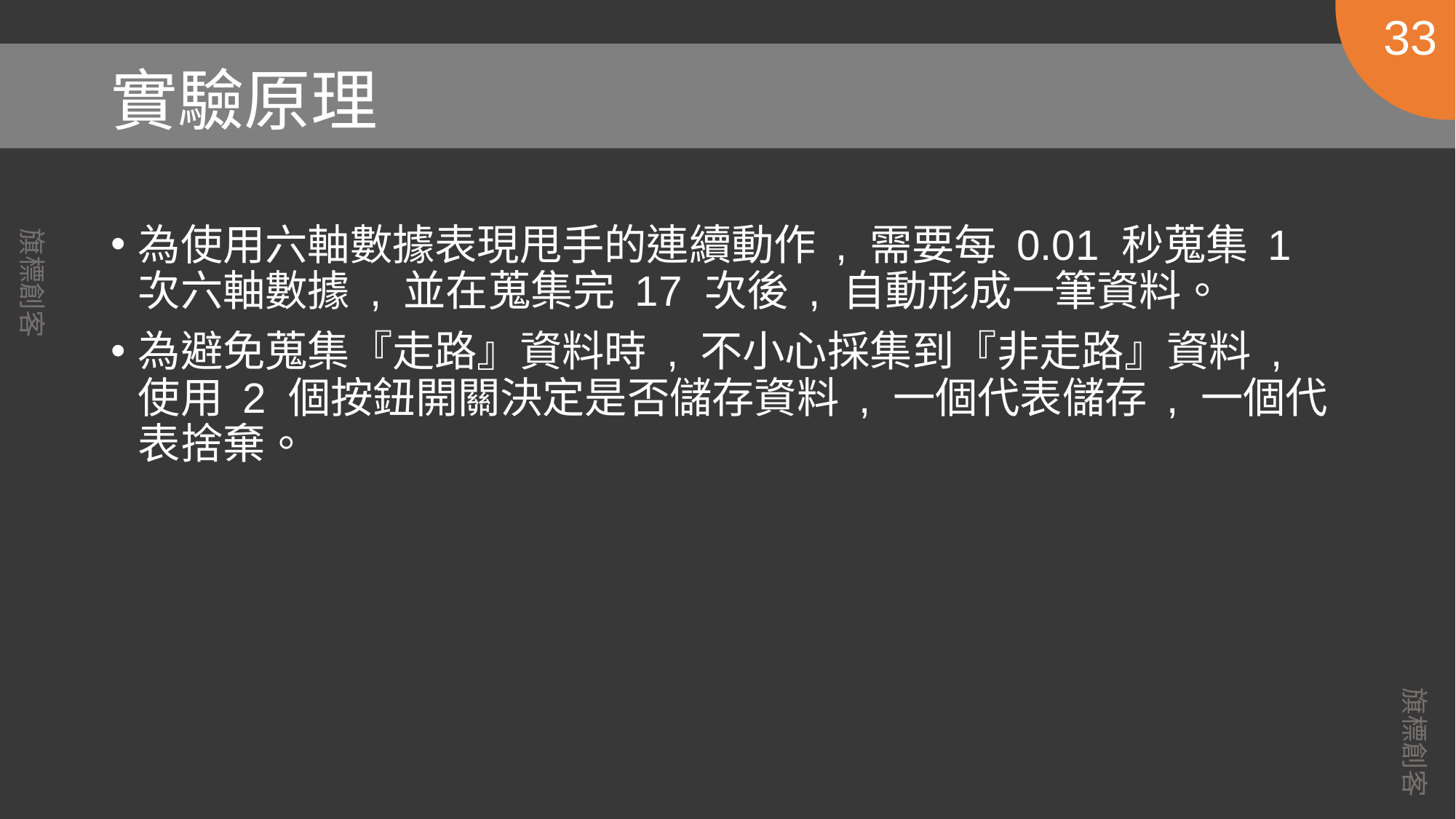

33
# 實驗原理
為使用六軸數據表現甩手的連續動作 , 需要每 0.01 秒蒐集 1 次六軸數據 , 並在蒐集完 17 次後 , 自動形成一筆資料。
為避免蒐集『走路』資料時 , 不小心採集到『非走路』資料 , 使用 2 個按鈕開關決定是否儲存資料 , 一個代表儲存 , 一個代表捨棄。